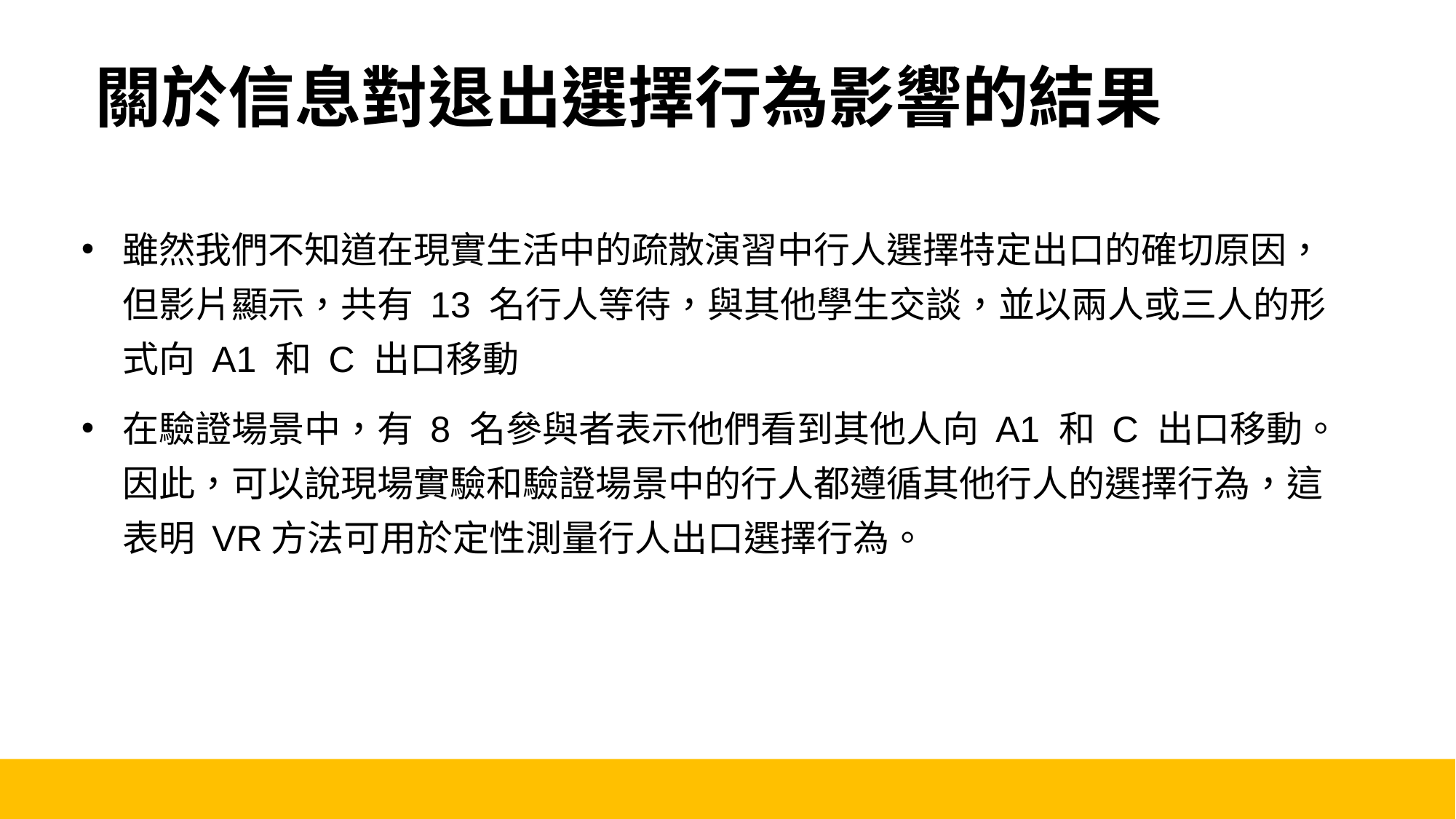

關於信息對退出選擇行為影響的結果
雖然我們不知道在現實生活中的疏散演習中行人選擇特定出口的確切原因，但影片顯示，共有 13 名行人等待，與其他學生交談，並以兩人或三人的形式向 A1 和 C 出口移動
在驗證場景中，有 8 名參與者表示他們看到其他人向 A1 和 C 出口移動。因此，可以說現場實驗和驗證場景中的行人都遵循其他行人的選擇行為，這表明 VR方法可用於定性測量行人出口選擇行為。

22